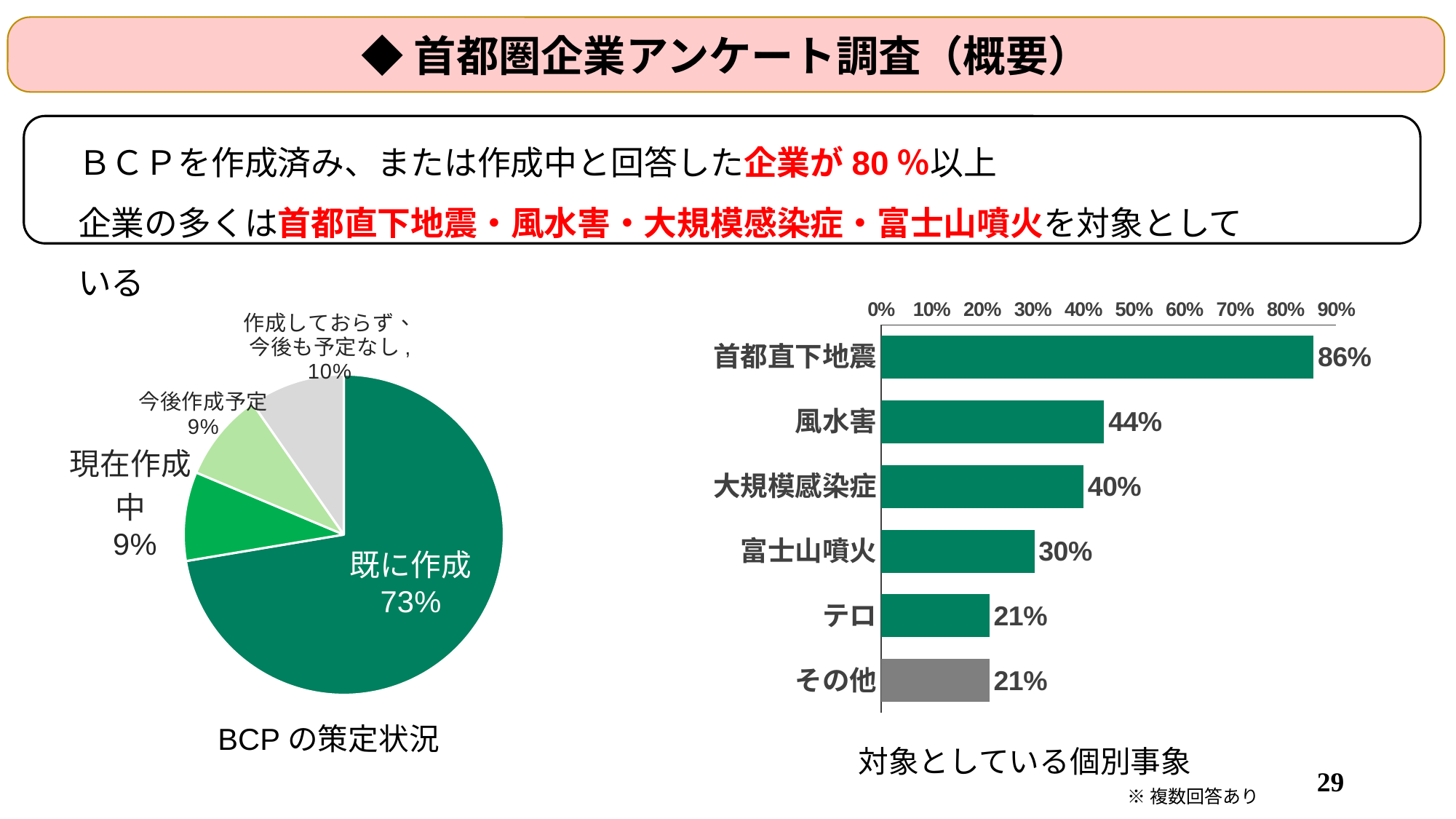

◆首都圏企業アンケート調査（概要）

ＢＣＰを作成済み、または作成中と回答した企業が80％以上
企業の多くは首都直下地震・風水害・大規模感染症・富士山噴火を対象としている

### Chart

| Category | 割合 |
|---|---|
| 首都直下地震 | 0.855 |
| 風水害 | 0.441 |
| 大規模感染症 | 0.4 |
| 富士山噴火 | 0.303 |
| テロ | 0.214 |
| その他 | 0.214 |

### Chart

| Category |  |
|---|---|
| 既に作成 | 0.725 |
| 現在作成中 | 0.09 |
| 今後作成予定 | 0.09 |
| 作成しておらず、
今後も予定なし | 0.09699999999999999 |
BCPの策定状況
対象としている個別事象
29
※複数回答あり